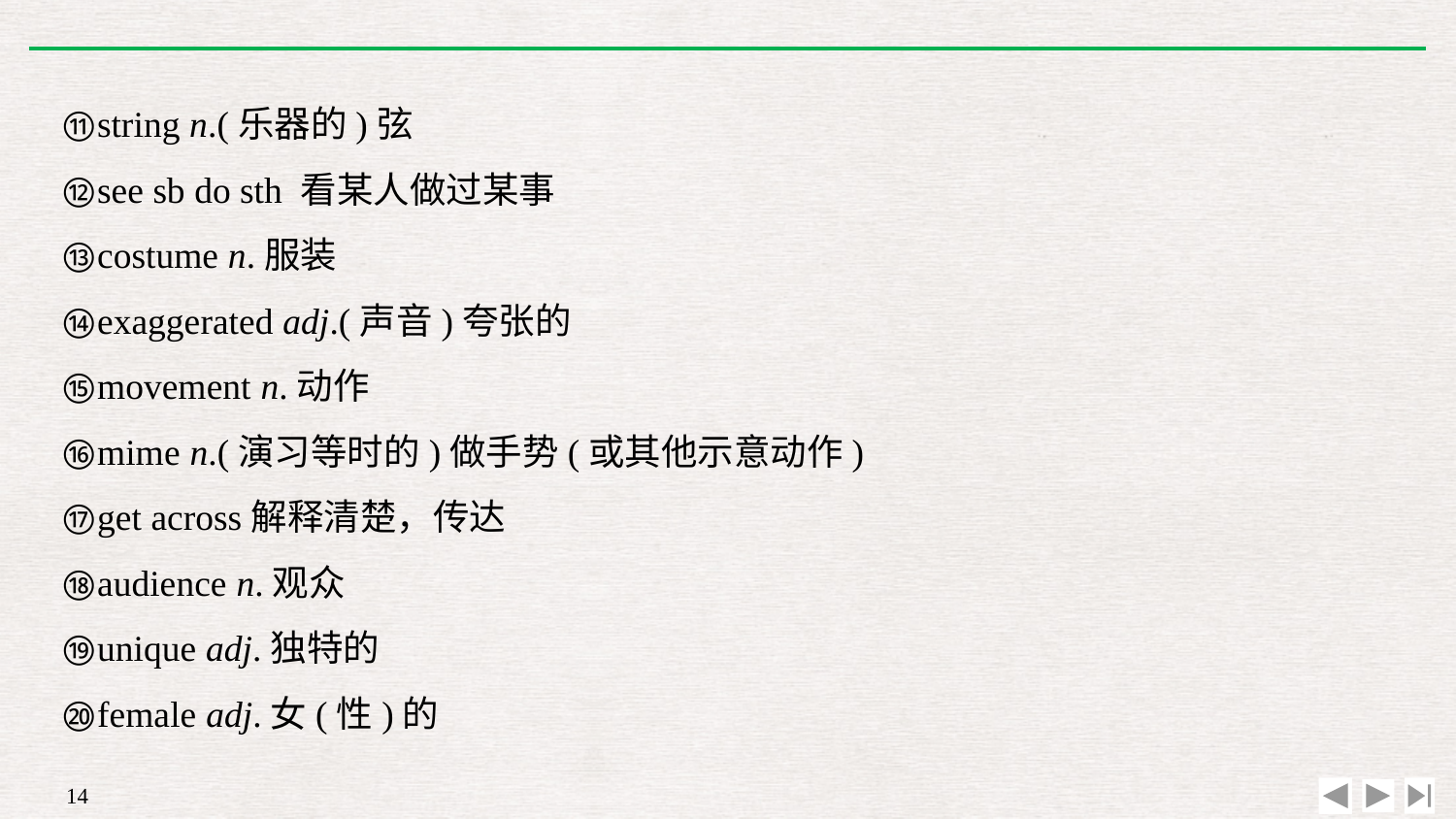

⑪string n.(乐器的)弦
⑫see sb do sth 看某人做过某事
⑬costume n.服装
⑭exaggerated adj.(声音)夸张的
⑮movement n.动作
⑯mime n.(演习等时的)做手势(或其他示意动作)
⑰get across解释清楚，传达
⑱audience n.观众
⑲unique adj.独特的
⑳female adj.女(性)的